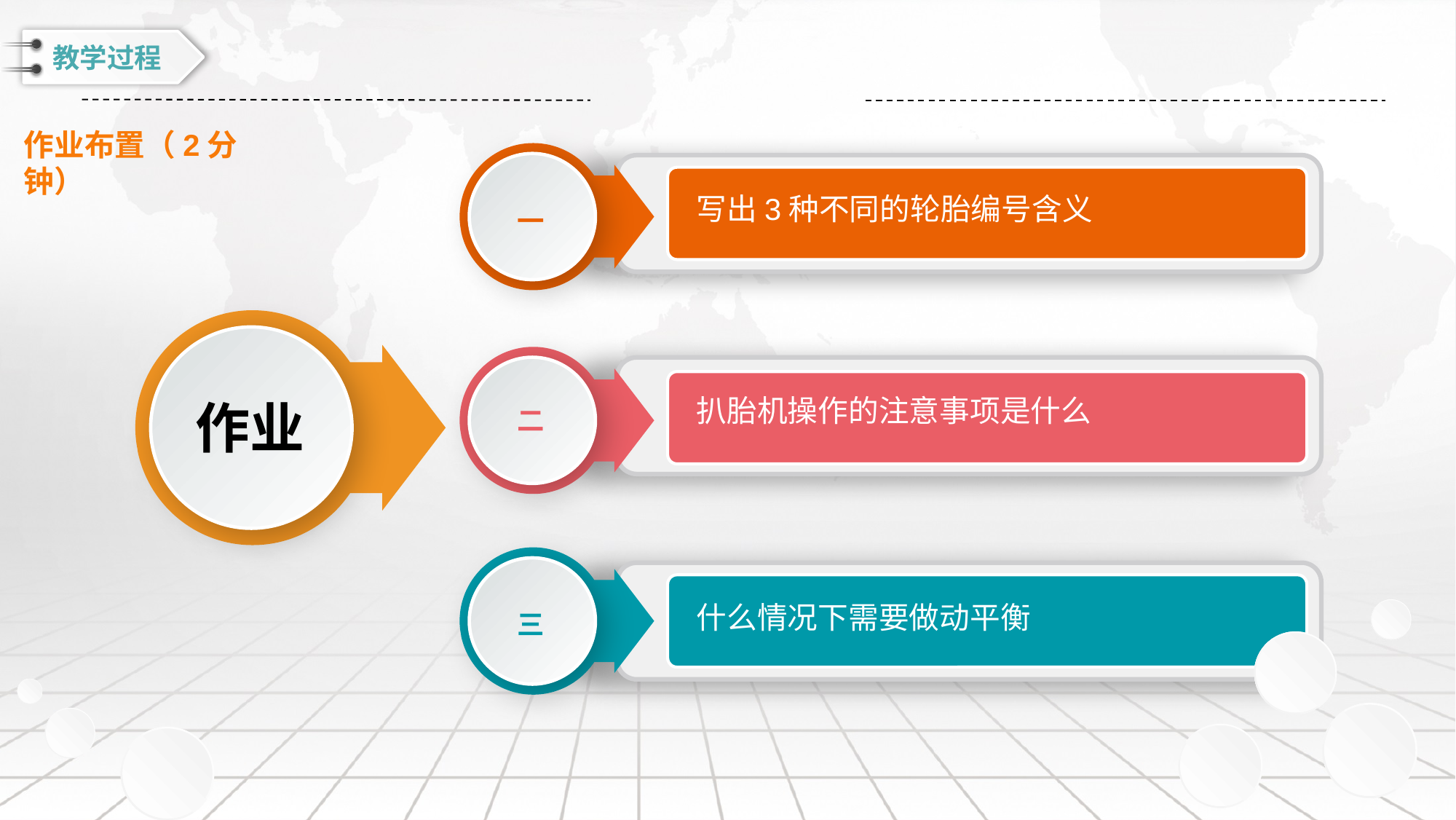

教学过程

作业布置（2分钟）

写出3种不同的轮胎编号含义
一

扒胎机操作的注意事项是什么
作业
二

什么情况下需要做动平衡
三